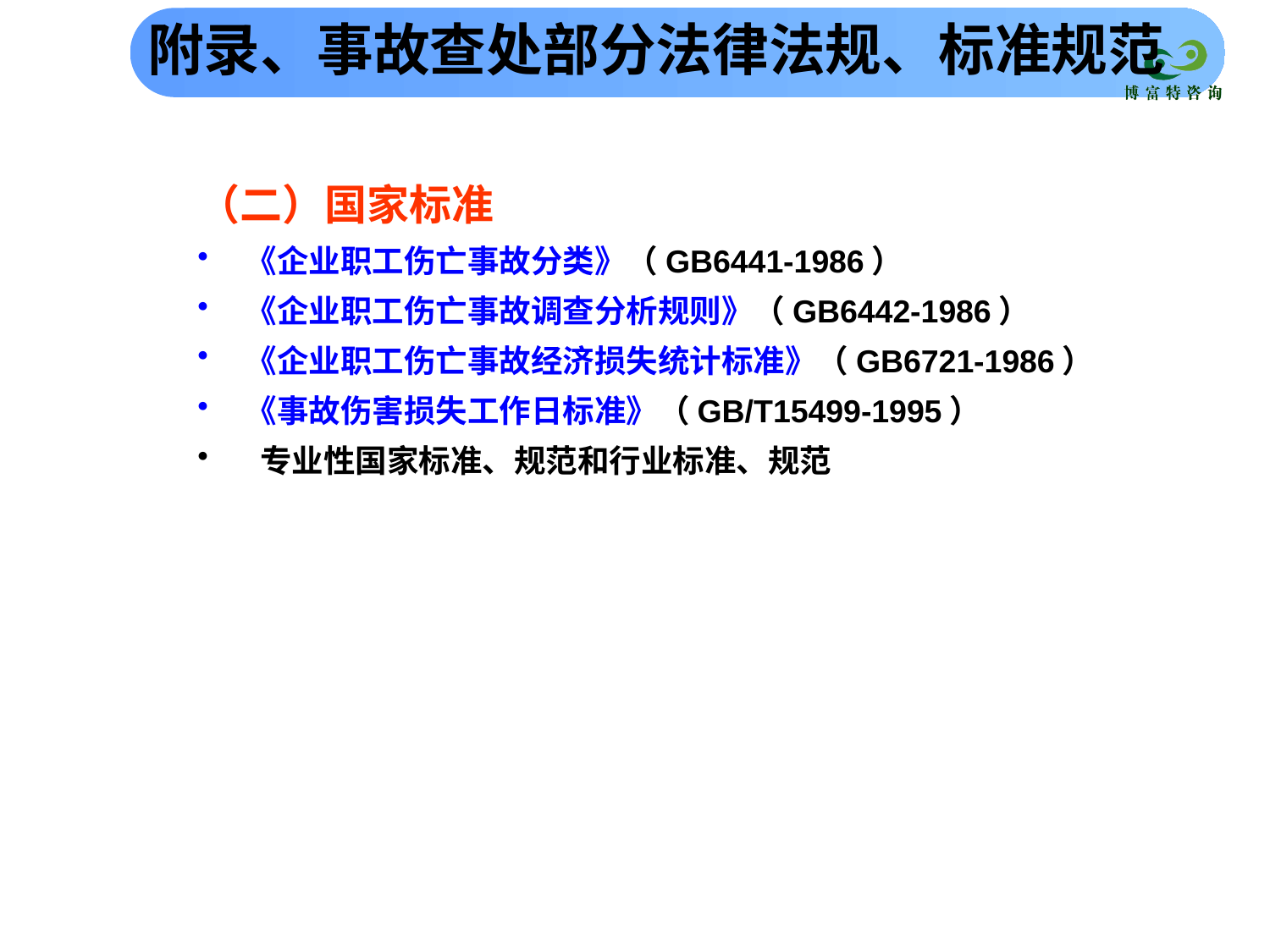

附录、事故查处部分法律法规、标准规范
（二）国家标准
《企业职工伤亡事故分类》（GB6441-1986）
《企业职工伤亡事故调查分析规则》（GB6442-1986）
《企业职工伤亡事故经济损失统计标准》（GB6721-1986）
《事故伤害损失工作日标准》（GB/T15499-1995）
 专业性国家标准、规范和行业标准、规范